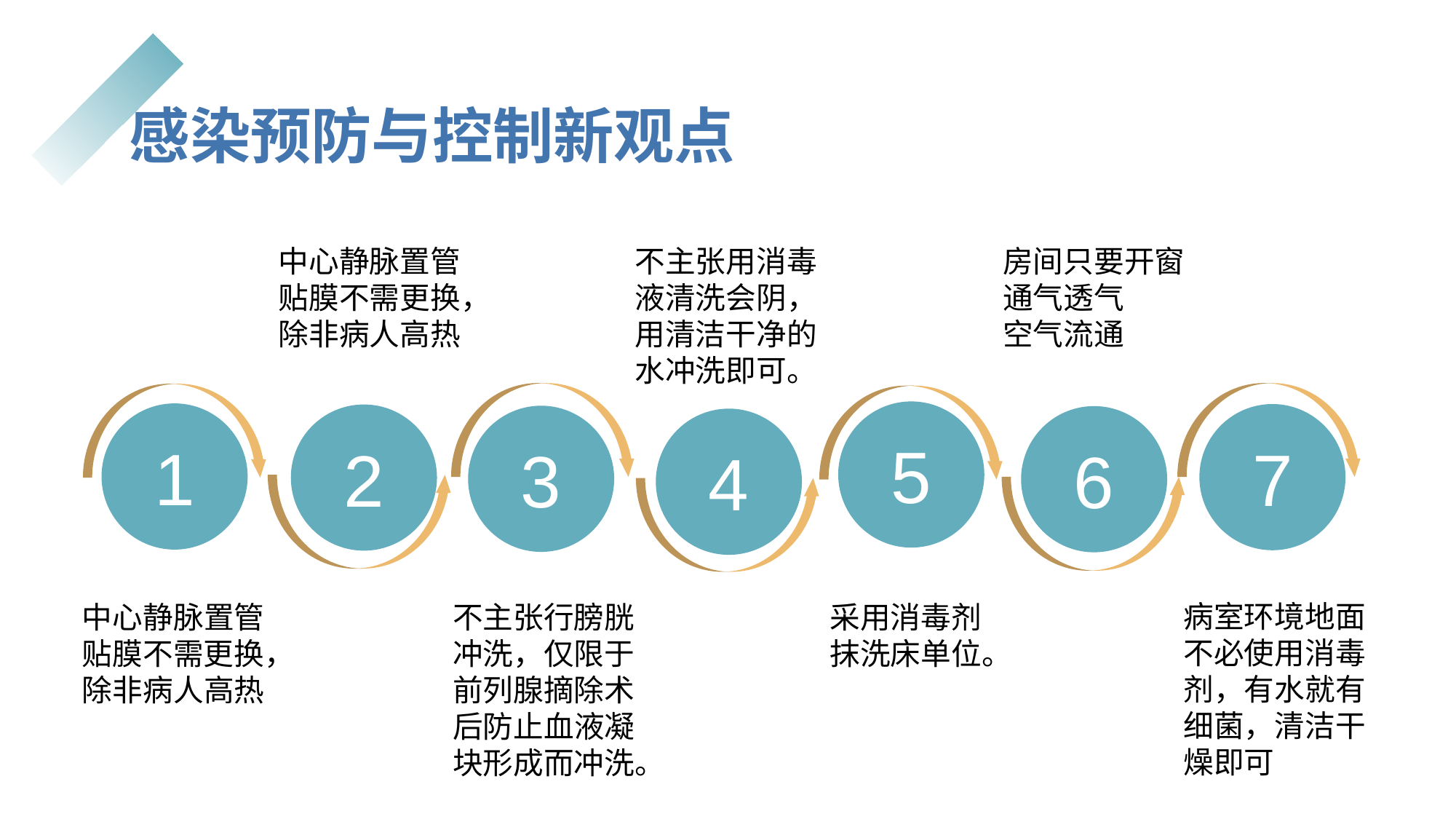

# 感染预防与控制新观点

房间只要开窗通气透气     空气流通
中心静脉置管贴膜不需更换，除非病人高热
不主张用消毒液清洗会阴，用清洁干净的水冲洗即可。

5
1
7
2
3
6
4
病室环境地面不必使用消毒剂，有水就有细菌，清洁干燥即可
中心静脉置管贴膜不需更换，除非病人高热
不主张行膀胱冲洗，仅限于前列腺摘除术后防止血液凝块形成而冲洗。
采用消毒剂抹洗床单位。